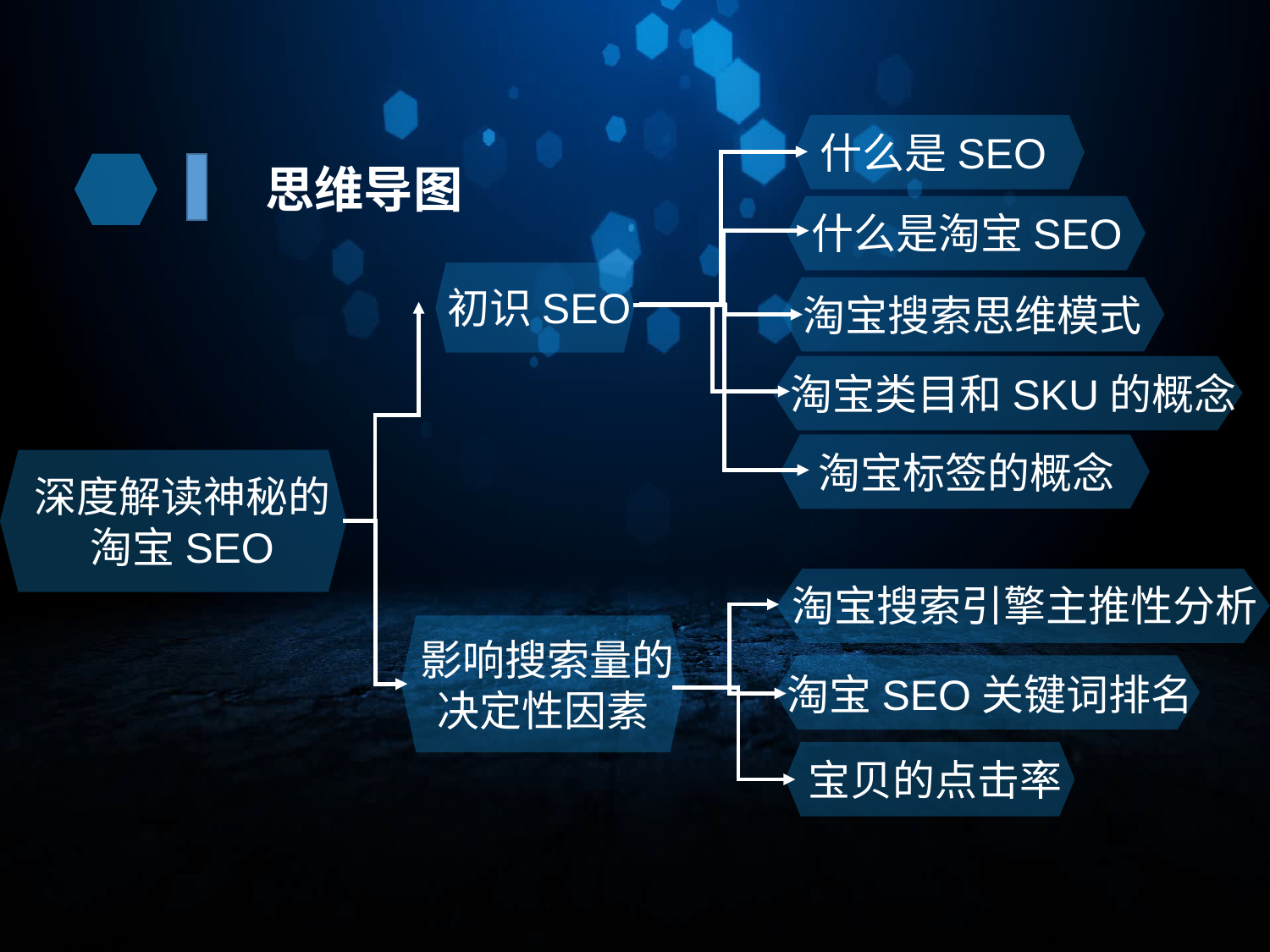

什么是SEO
思维导图

什么是淘宝SEO

初识SEO

淘宝搜索思维模式

淘宝类目和SKU的概念

淘宝标签的概念

深度解读神秘的
淘宝SEO

淘宝搜索引擎主推性分析

影响搜索量的
决定性因素

淘宝SEO关键词排名

宝贝的点击率